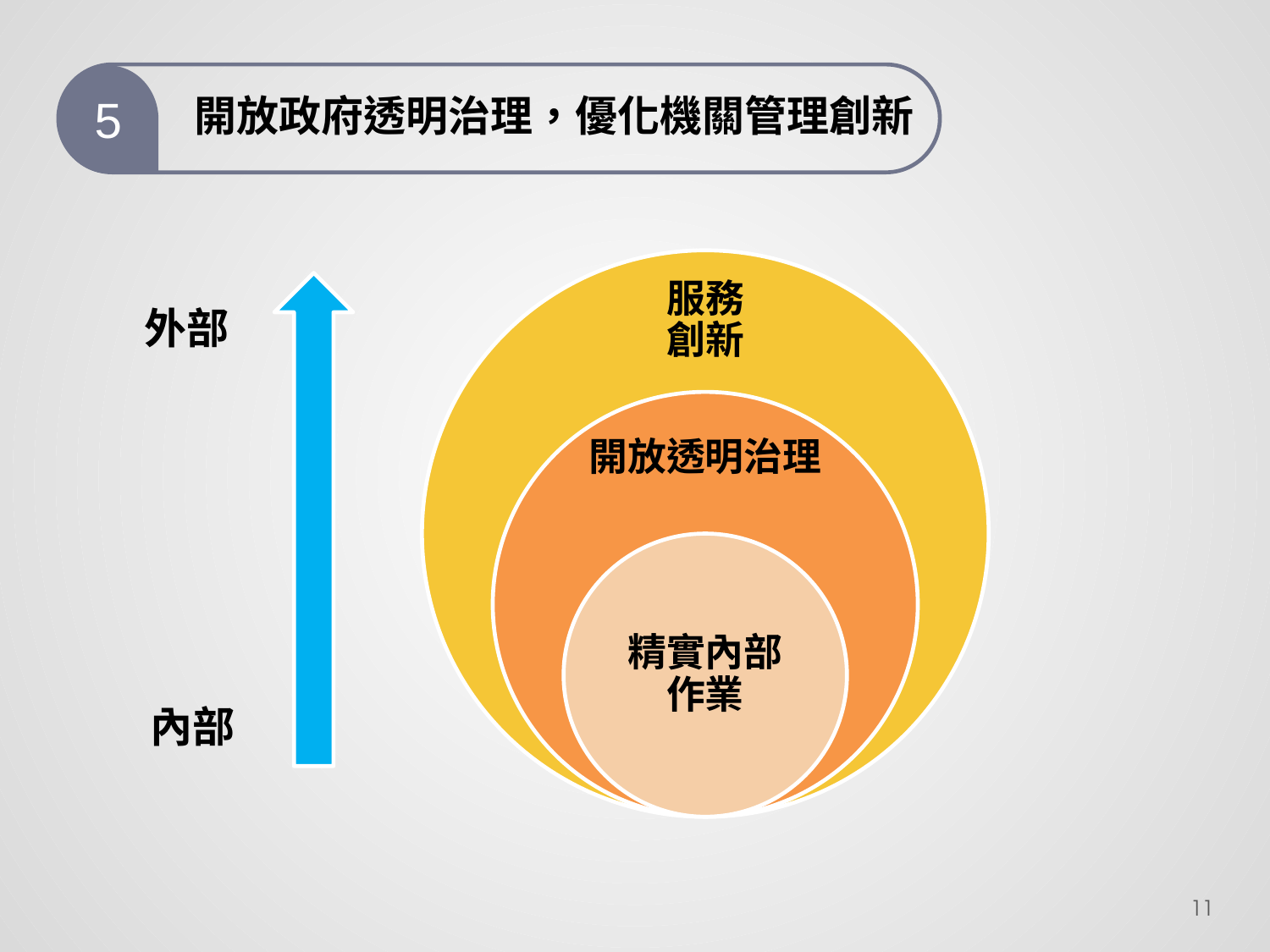

5
開放政府透明治理，優化機關管理創新
服務
創新
開放透明治理
精實內部作業

外部
內部
11